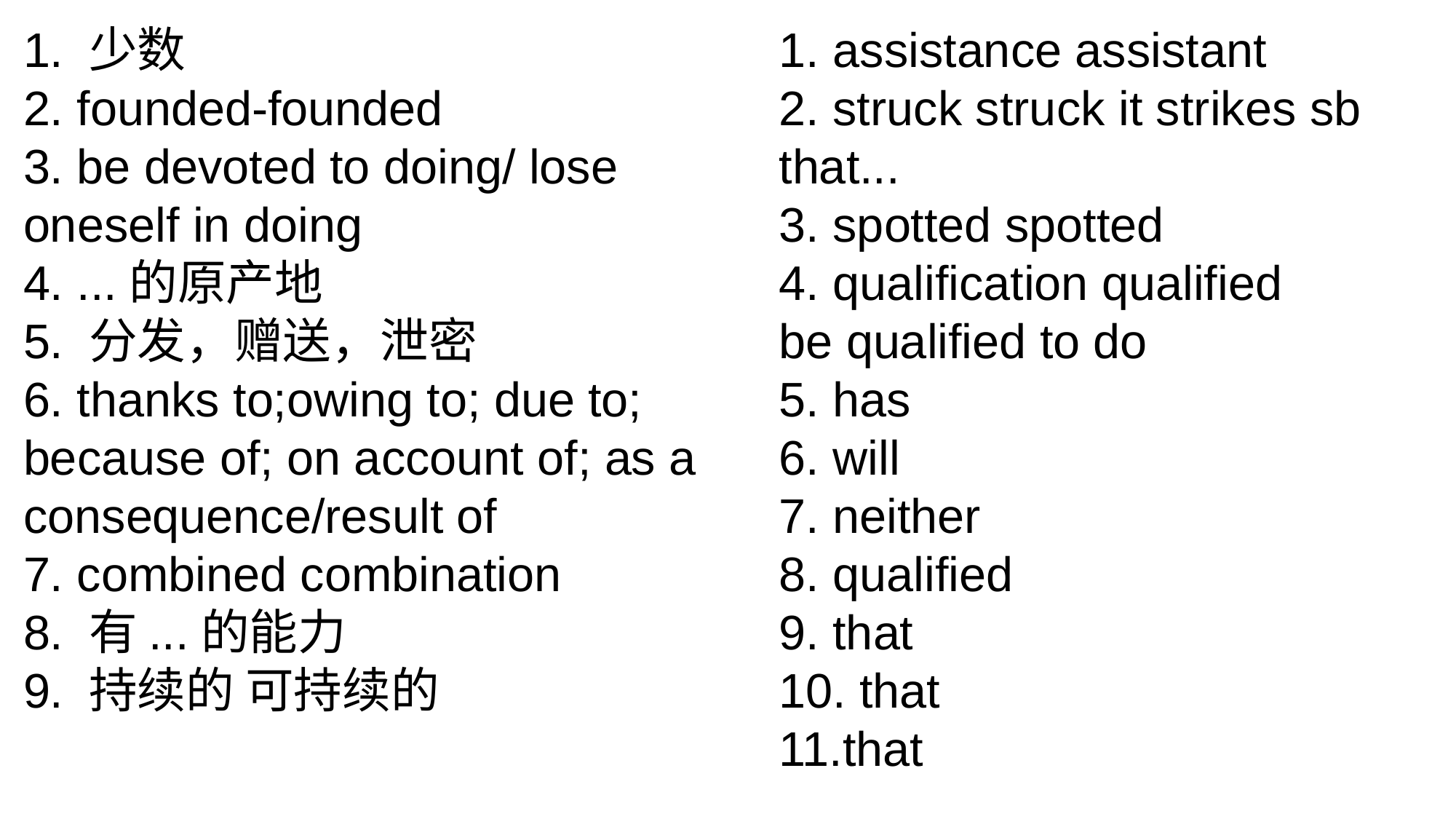

1. 少数
2. founded-founded
3. be devoted to doing/ lose oneself in doing
4. ...的原产地
5. 分发，赠送，泄密
6. thanks to;owing to; due to; because of; on account of; as a consequence/result of
7. combined combination
8. 有...的能力
9. 持续的 可持续的
1. assistance assistant
2. struck struck it strikes sb that...
3. spotted spotted
4. qualification qualified
be qualified to do
5. has
6. will
7. neither
8. qualified
9. that
10. that
11.that